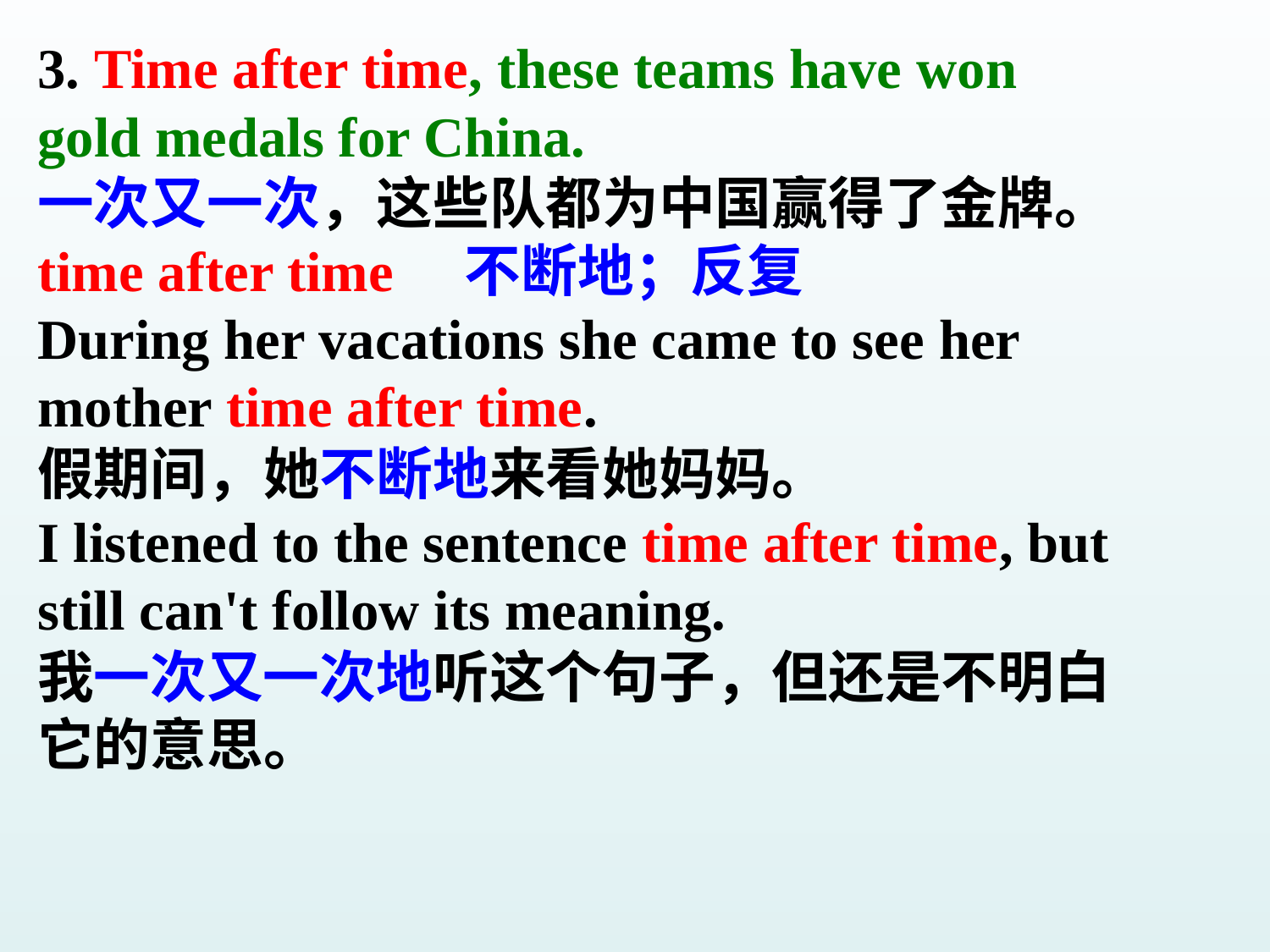

3. Time after time, these teams have won
gold medals for China.
一次又一次，这些队都为中国赢得了金牌。
time after time    不断地；反复
During her vacations she came to see her
mother time after time.
假期间，她不断地来看她妈妈。
I listened to the sentence time after time, but
still can't follow its meaning.
我一次又一次地听这个句子，但还是不明白
它的意思。